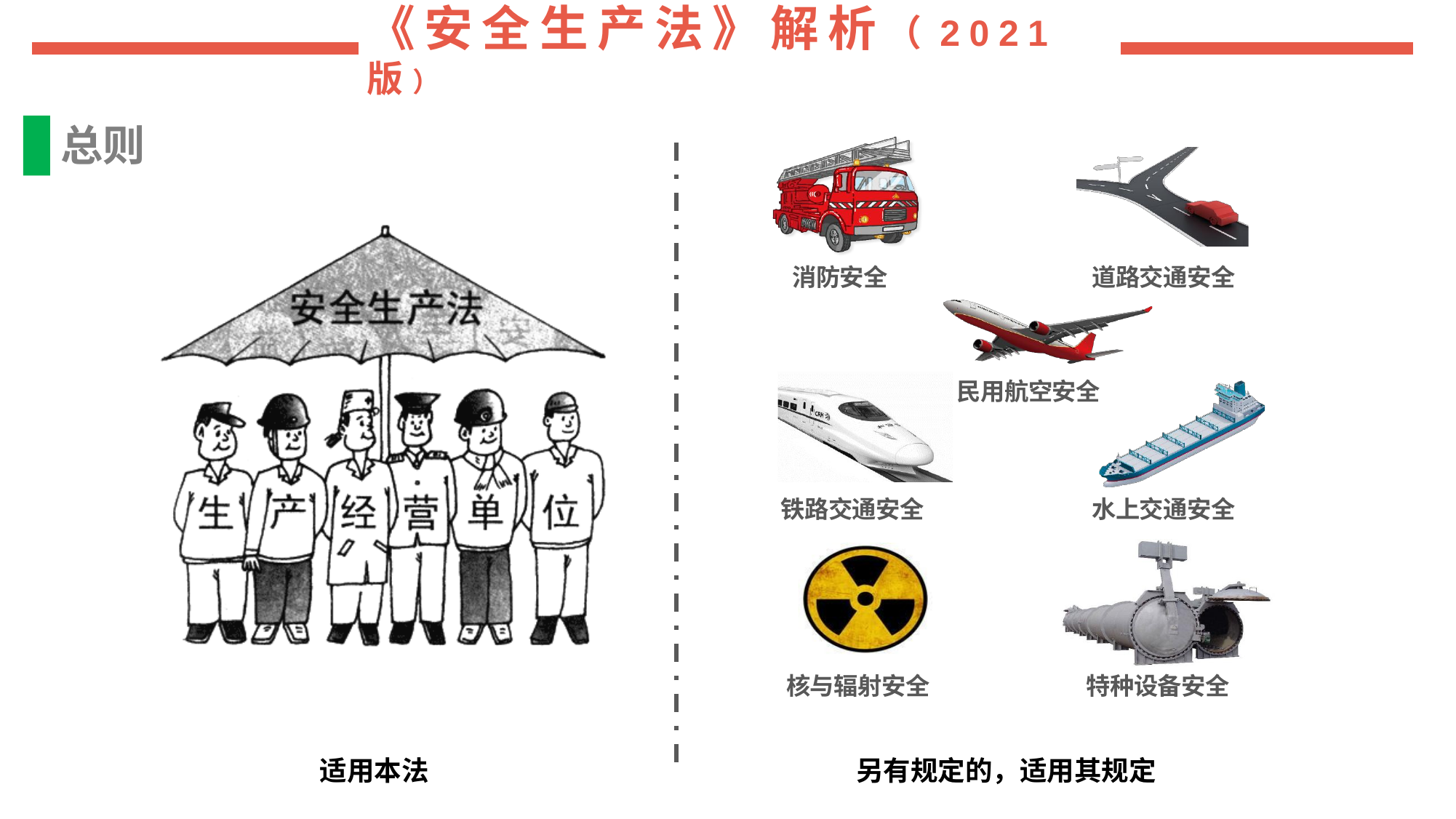

2

消防安全
道路交通安全

民用航空安全

铁路交通安全
水上交通安全

核与辐射安全
特种设备安全
适用本法
另有规定的，适用其规定
总则